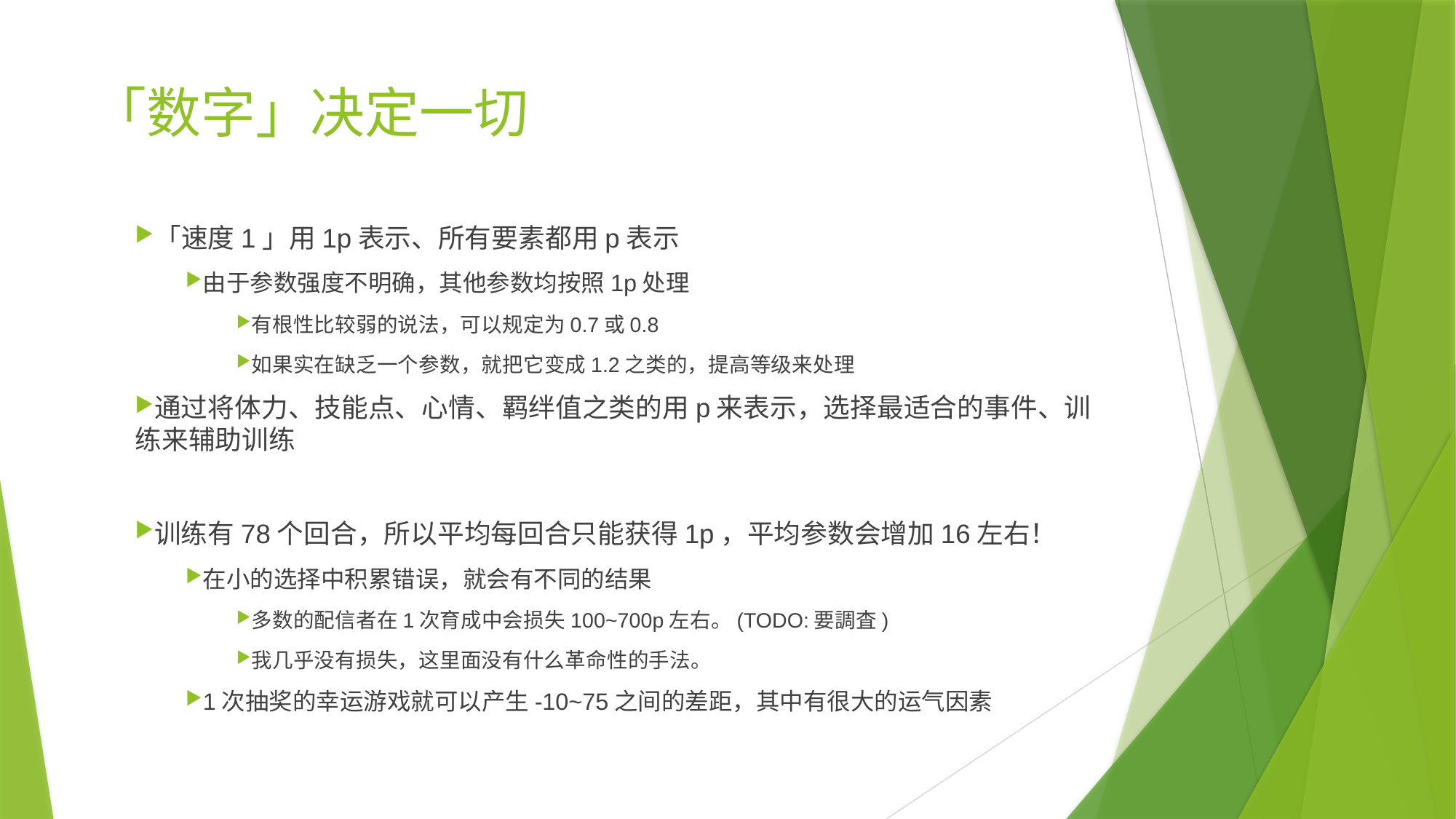

# 「数字」决定一切
「速度1」用1p表示、所有要素都用p表示
由于参数强度不明确，其他参数均按照1p处理
有根性比较弱的说法，可以规定为0.7或0.8
如果实在缺乏一个参数，就把它变成1.2之类的，提高等级来处理
通过将体力、技能点、心情、羁绊值之类的用p来表示，选择最适合的事件、训练来辅助训练

训练有78个回合，所以平均每回合只能获得1p，平均参数会增加16左右！
在小的选择中积累错误，就会有不同的结果
多数的配信者在1次育成中会损失100~700p左右。(TODO:要調査)
我几乎没有损失，这里面没有什么革命性的手法。
1次抽奖的幸运游戏就可以产生-10~75之间的差距，其中有很大的运气因素